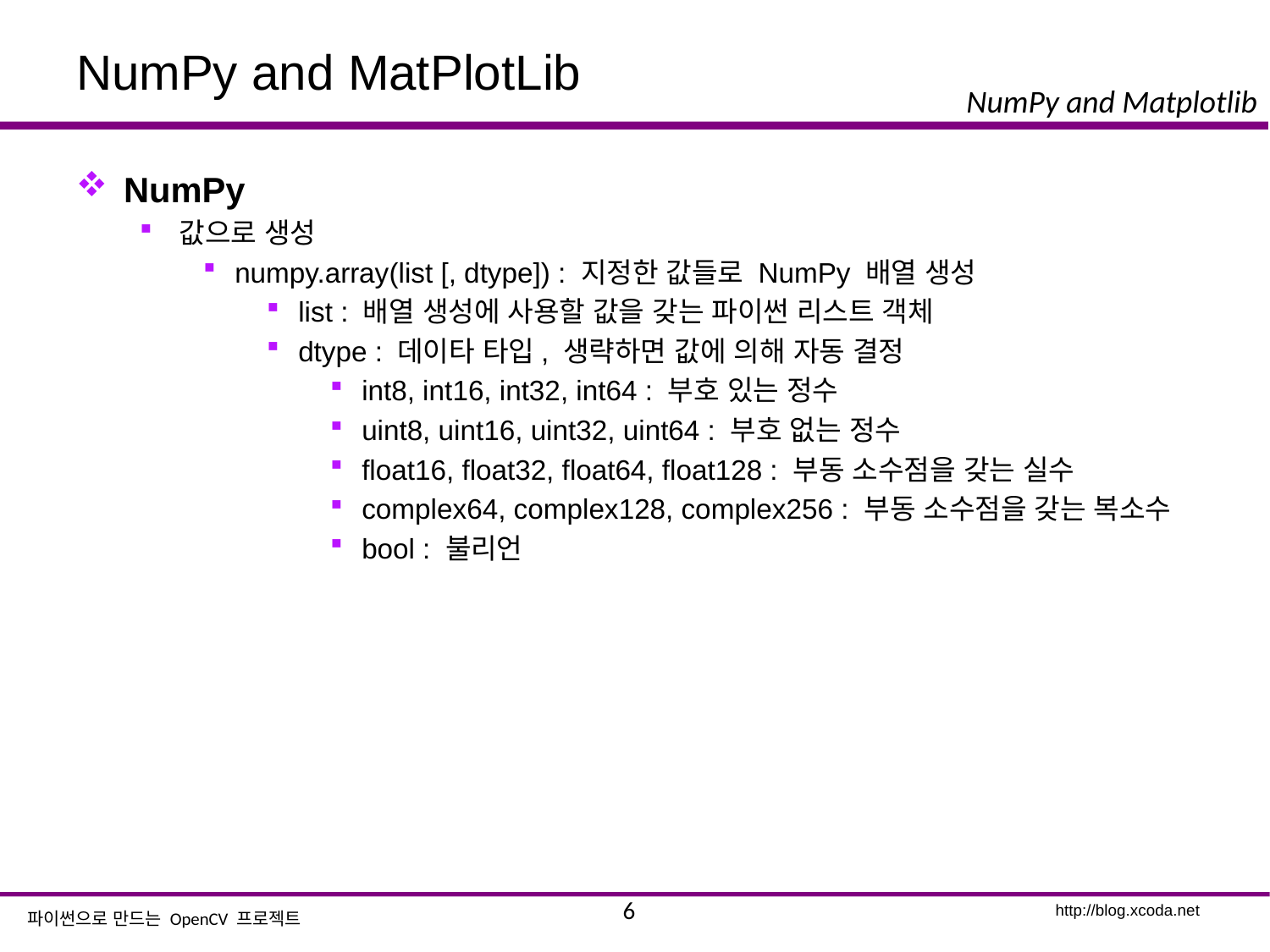

# NumPy and MatPlotLib
NumPy
값으로 생성
numpy.array(list [, dtype]) : 지정한 값들로 NumPy 배열 생성
list : 배열 생성에 사용할 값을 갖는 파이썬 리스트 객체
dtype : 데이타 타입, 생략하면 값에 의해 자동 결정
int8, int16, int32, int64 : 부호 있는 정수
uint8, uint16, uint32, uint64 : 부호 없는 정수
float16, float32, float64, float128 : 부동 소수점을 갖는 실수
complex64, complex128, complex256 : 부동 소수점을 갖는 복소수
bool : 불리언